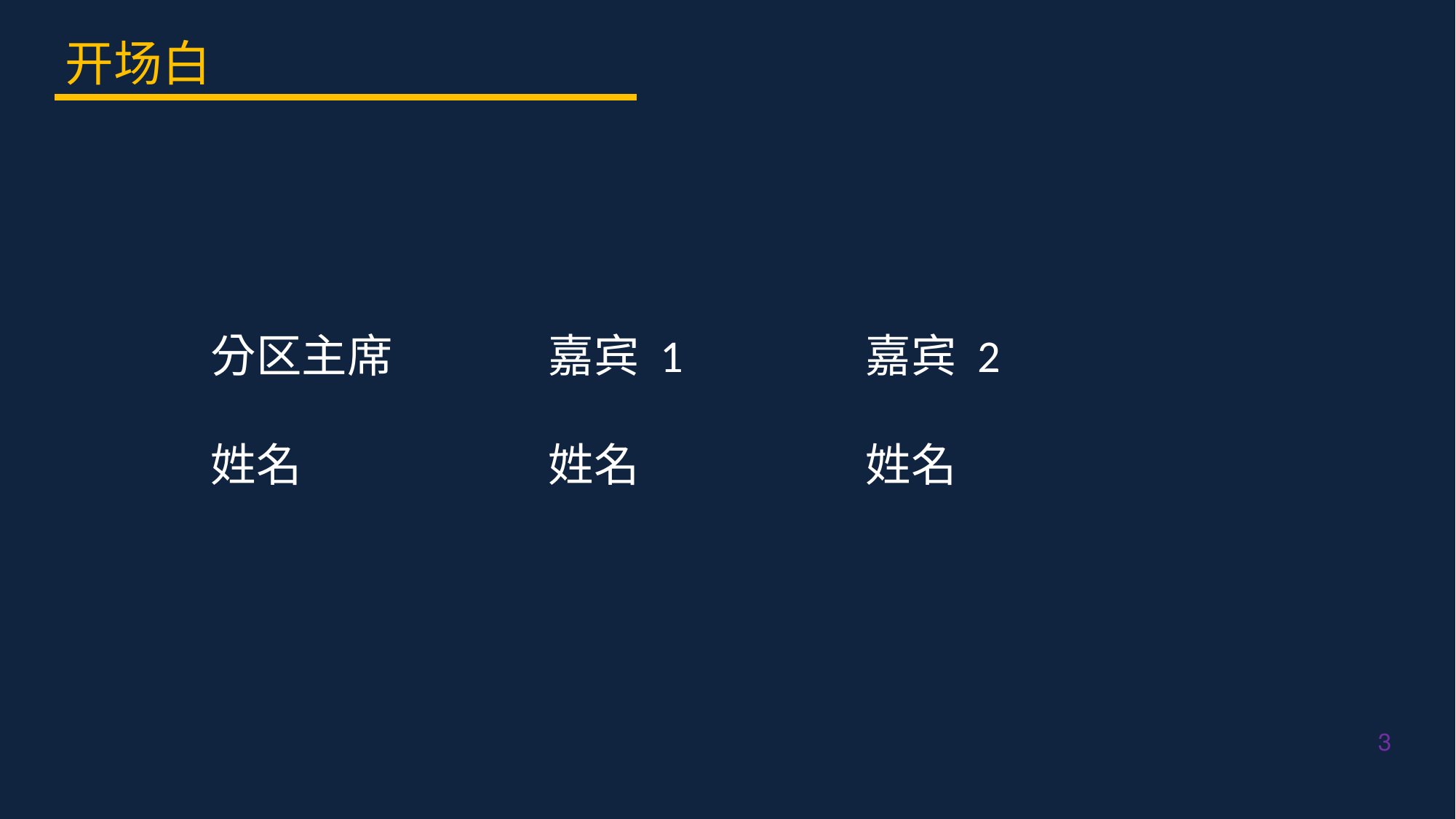

开场白
分区主席		 嘉宾 1 		嘉宾 2

姓名 			 姓名 		姓名